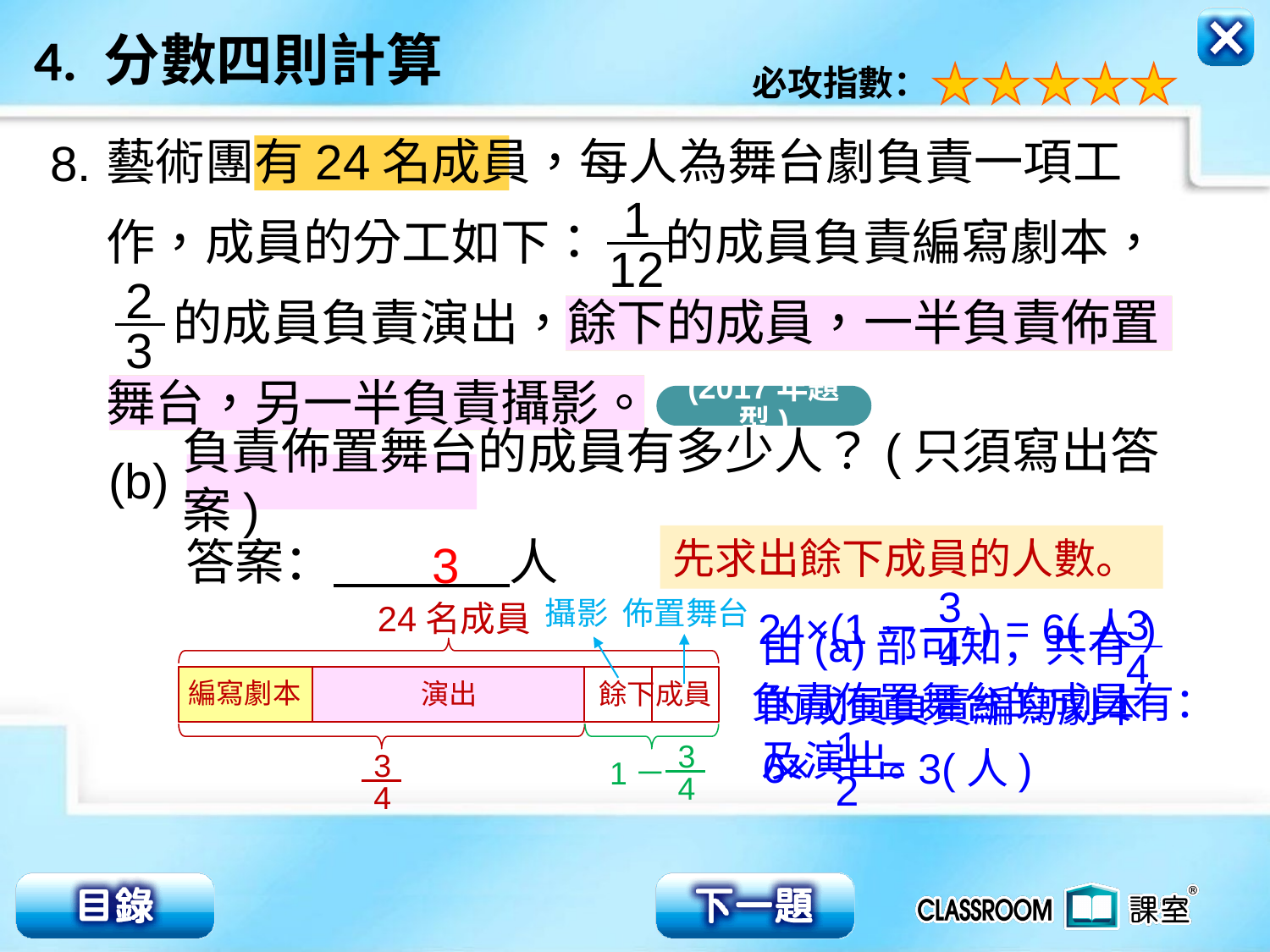

藝術團有24名成員，每人為舞台劇負責一項工
作，成員的分工如下：      的成員負責編寫劇本，
     的成員負責演出，餘下的成員，一半負責佈置
舞台，另一半負責攝影。
8.

1
12
2
3

(2017年題型)
(b)
負責佈置舞台的成員有多少人？(只須寫出答案)

答案：                人
先求出餘下成員的人數。
餘下的成員有：

3
3
4
24×(1－
)
24名成員
佈置舞台
攝影
= 6(人)
3
4
由(a)部可知，共有
的成員負責編寫劇本
及演出。

編寫劇本

演出

餘下成員
負責佈置舞台的成員有：
1
2
6×
3
4
1－
= 3(人)
3
4